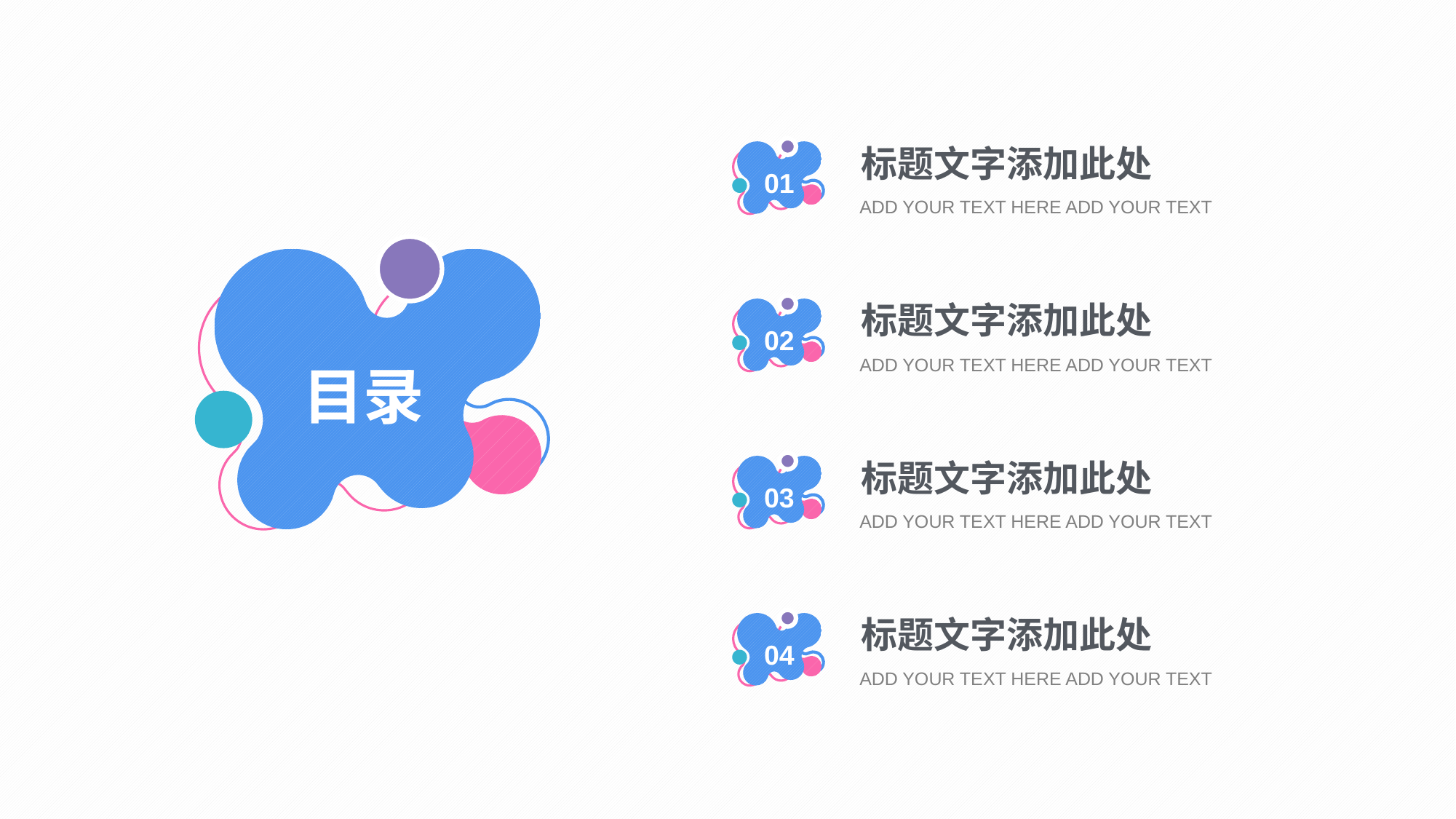

标题文字添加此处

01
ADD YOUR TEXT HERE ADD YOUR TEXT

标题文字添加此处

02
ADD YOUR TEXT HERE ADD YOUR TEXT
目录
标题文字添加此处

03
ADD YOUR TEXT HERE ADD YOUR TEXT
标题文字添加此处

04
ADD YOUR TEXT HERE ADD YOUR TEXT